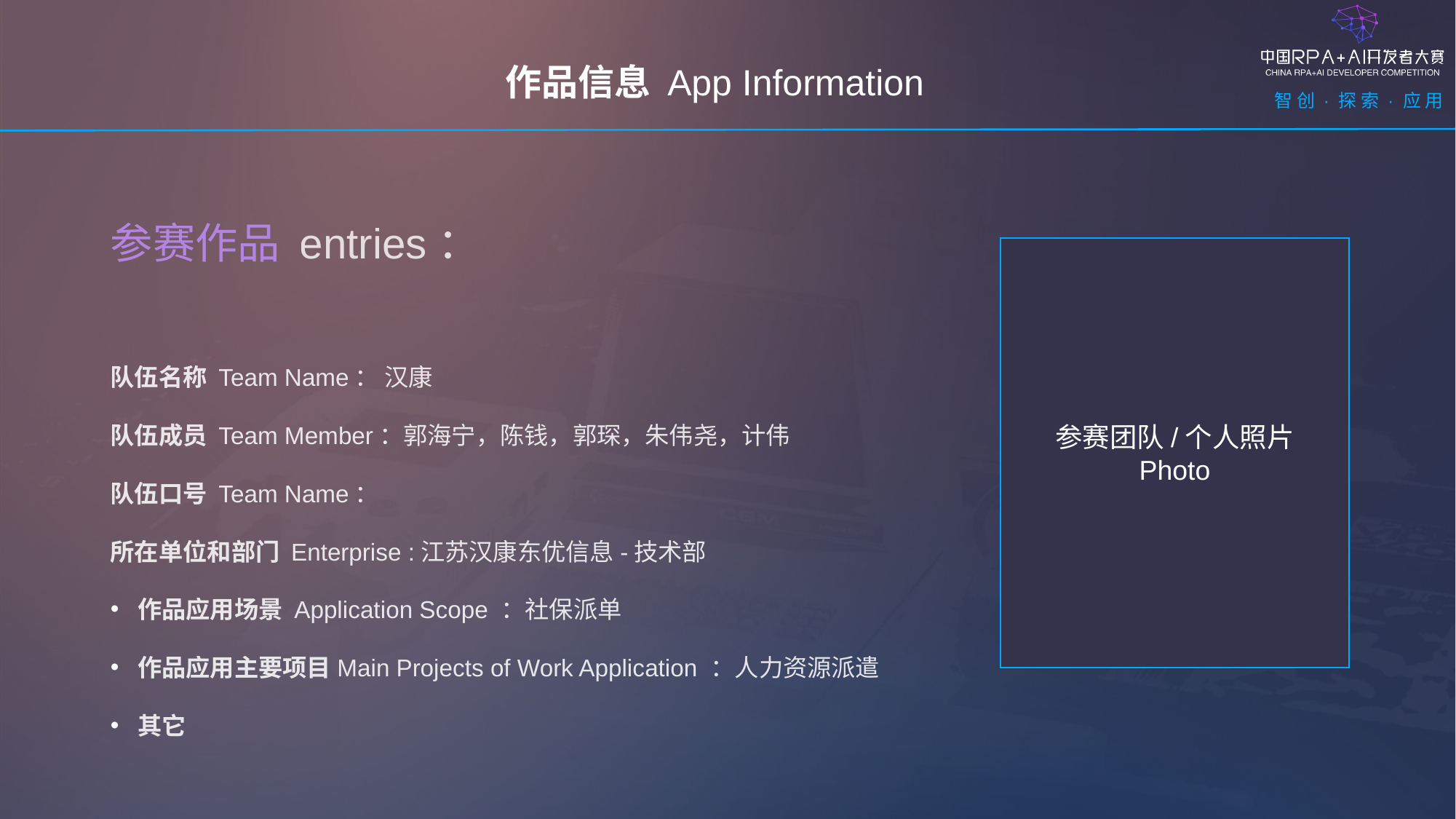

作品信息 App Information
参赛作品 entries：
参赛团队/个人照片
Photo
队伍名称 Team Name： 汉康
队伍成员 Team Member：郭海宁，陈钱，郭琛，朱伟尧，计伟
队伍口号 Team Name：
所在单位和部门 Enterprise :江苏汉康东优信息-技术部
作品应用场景 Application Scope ：社保派单
作品应用主要项目Main Projects of Work Application ：人力资源派遣
其它